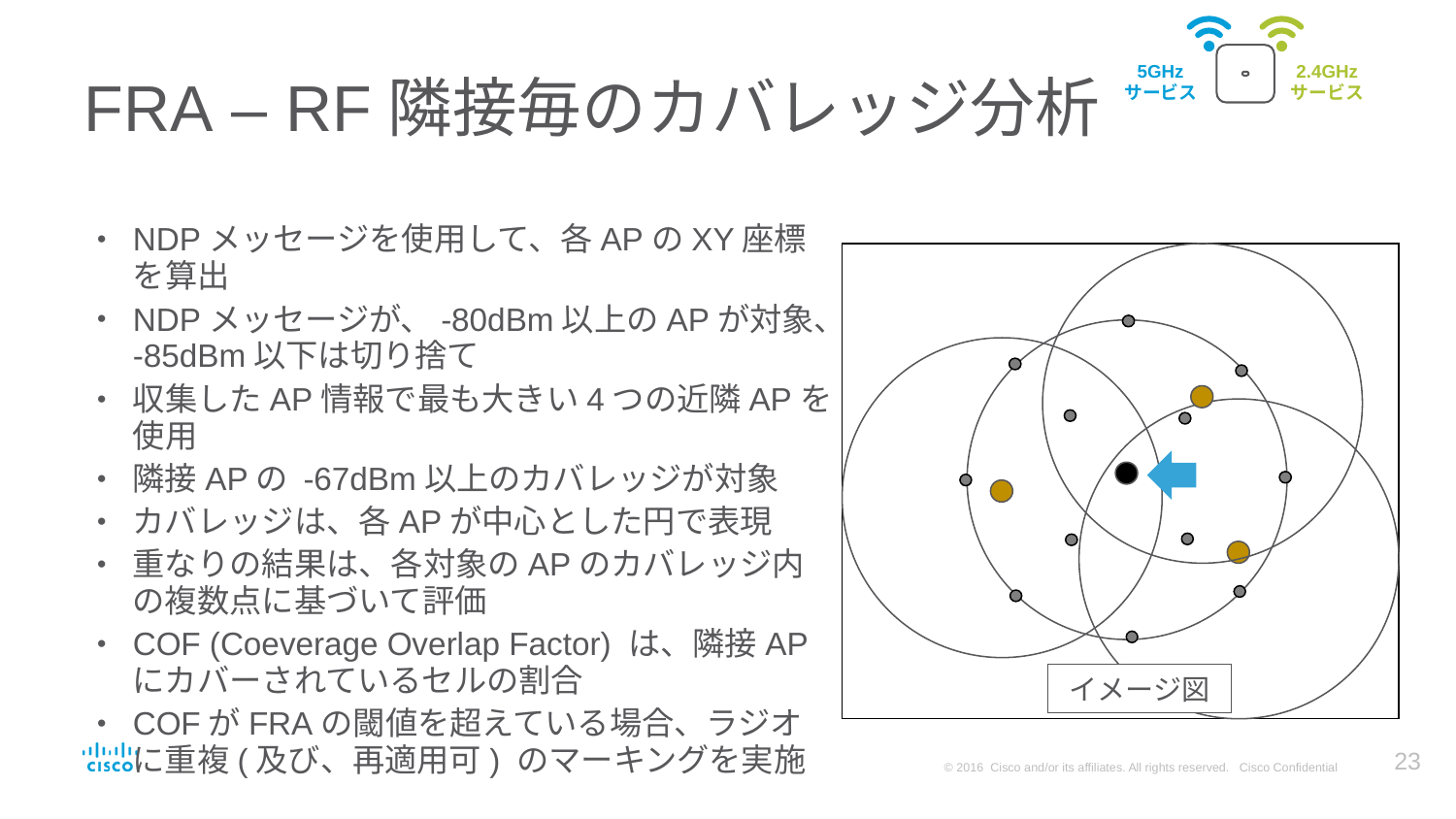

5GHz
サービス
2.4GHz
サービス
# FRA – RF隣接毎のカバレッジ分析
NDPメッセージを使用して、各APのXY座標を算出
NDPメッセージが、-80dBm以上のAPが対象、-85dBm以下は切り捨て
収集したAP情報で最も大きい4つの近隣APを使用
隣接APの -67dBm以上のカバレッジが対象
カバレッジは、各APが中心とした円で表現
重なりの結果は、各対象のAPのカバレッジ内の複数点に基づいて評価
COF (Coeverage Overlap Factor) は、隣接APにカバーされているセルの割合
COFがFRAの閾値を超えている場合、ラジオに重複(及び、再適用可) のマーキングを実施

イメージ図